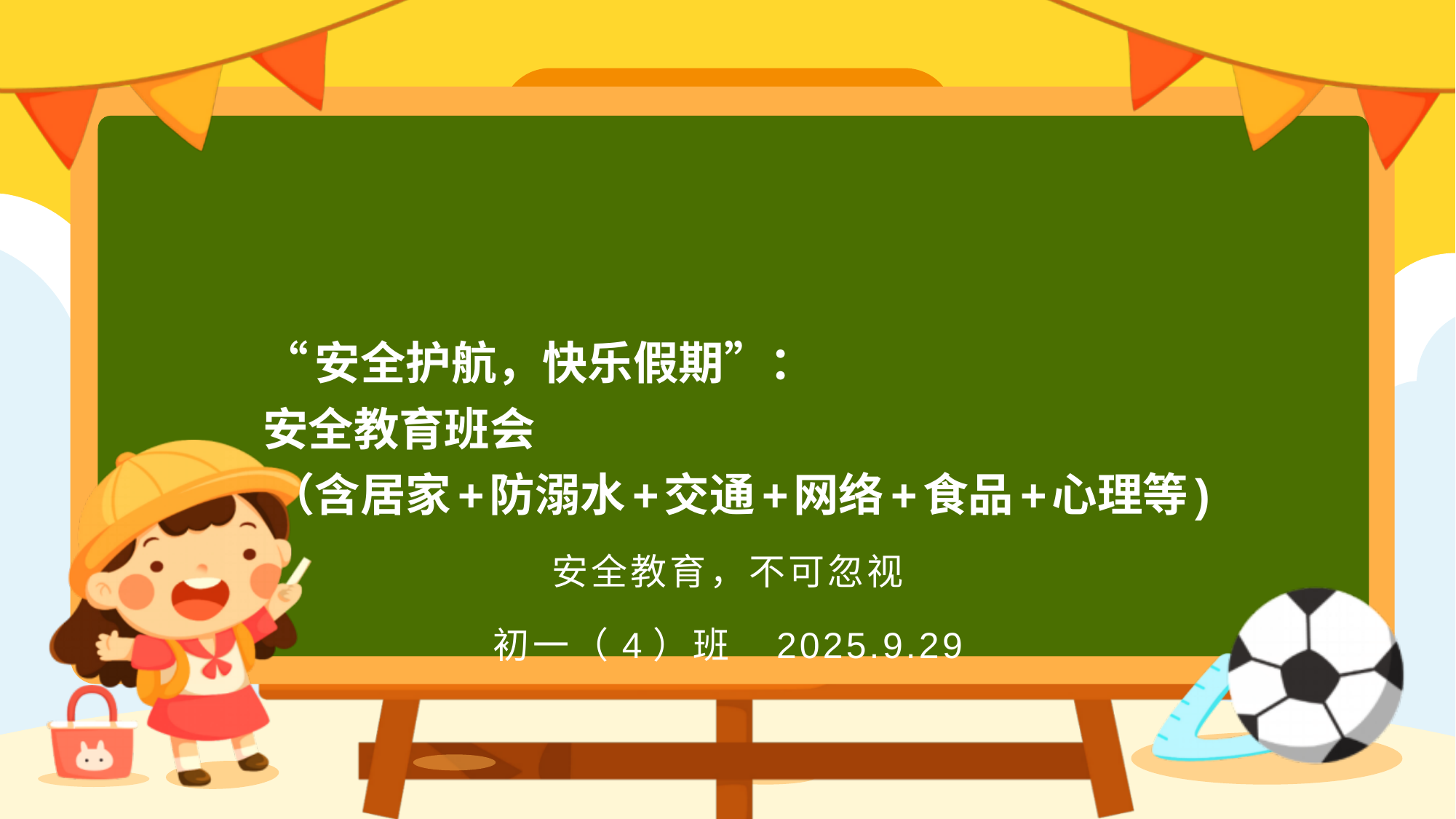

# “安全护航，快乐假期”：
安全教育班会
（含居家+防溺水+交通+网络+食品+心理等)
安全教育，不可忽视
初一（4）班   2025.9.29